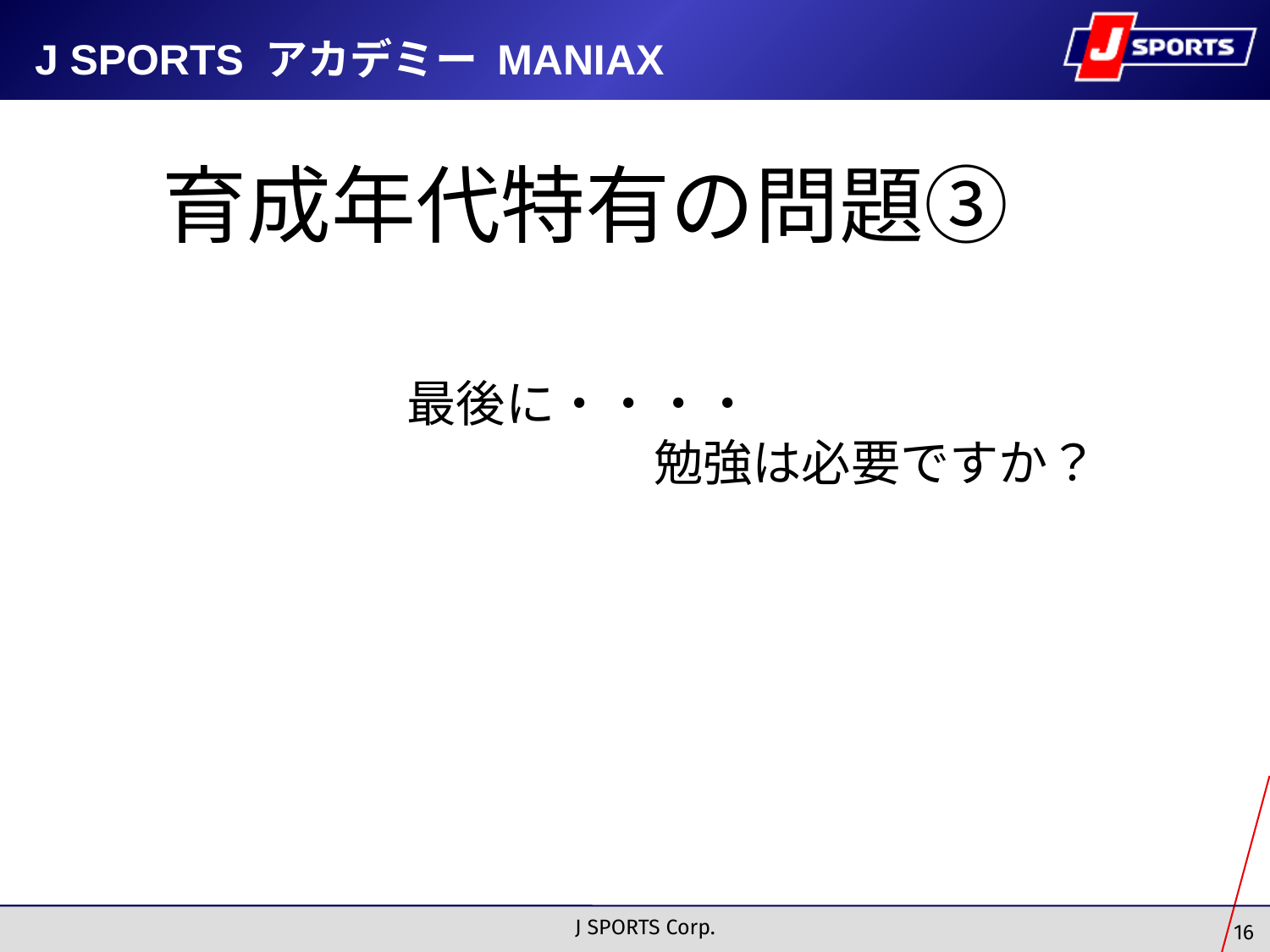

J SPORTS アカデミー MANIAX
育成年代特有の問題③

　　　　　　　　最後に・・・・
　　　　　　　　　　　　　勉強は必要ですか？
J SPORTS Corp.
16